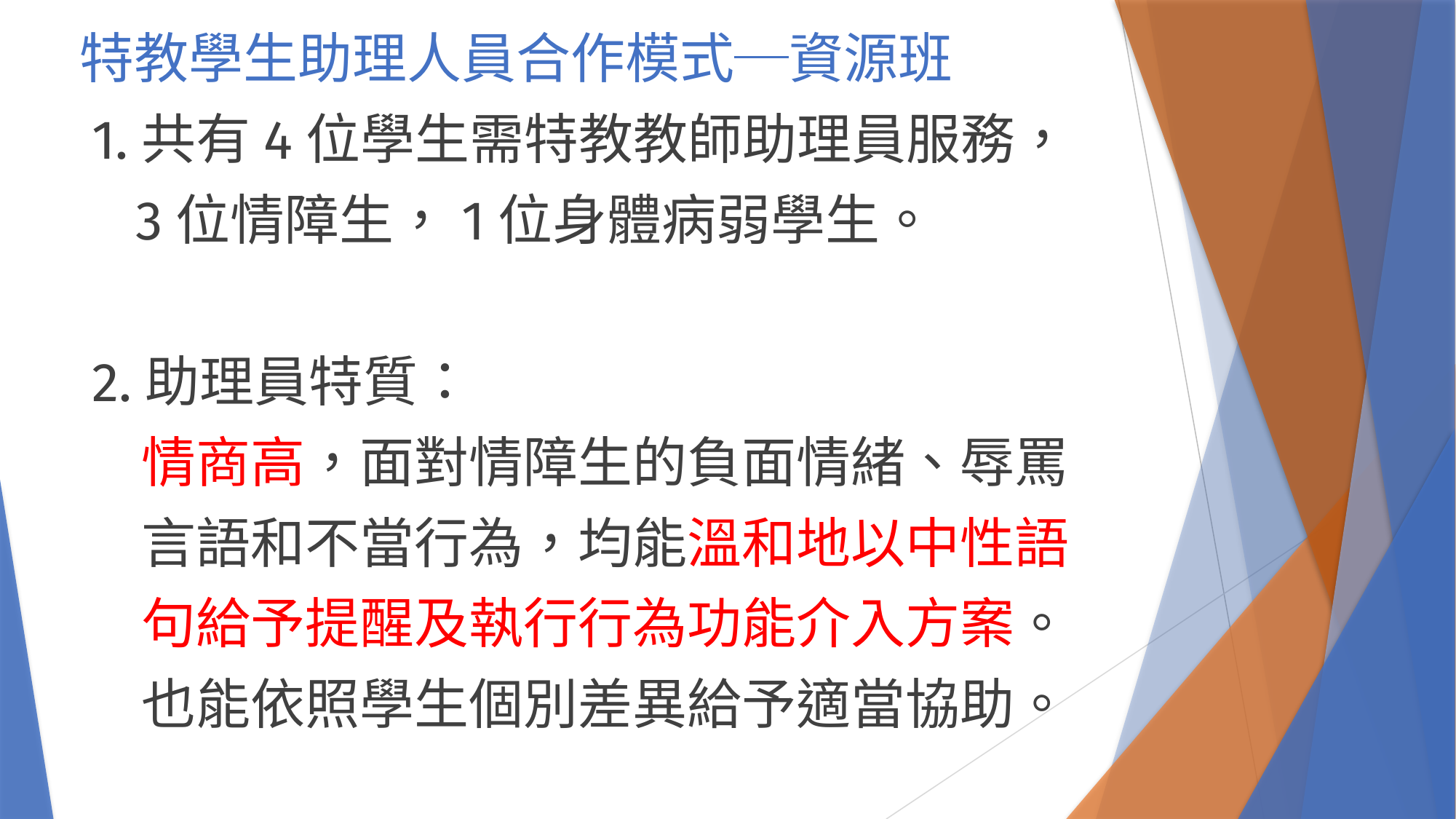

# 特教學生助理人員合作模式─資源班
1.共有4位學生需特教教師助理員服務，
   3位情障生，1位身體病弱學生。

2.助理員特質：
   情商高，面對情障生的負面情緒、辱罵
   言語和不當行為，均能溫和地以中性語
   句給予提醒及執行行為功能介入方案。
   也能依照學生個別差異給予適當協助。